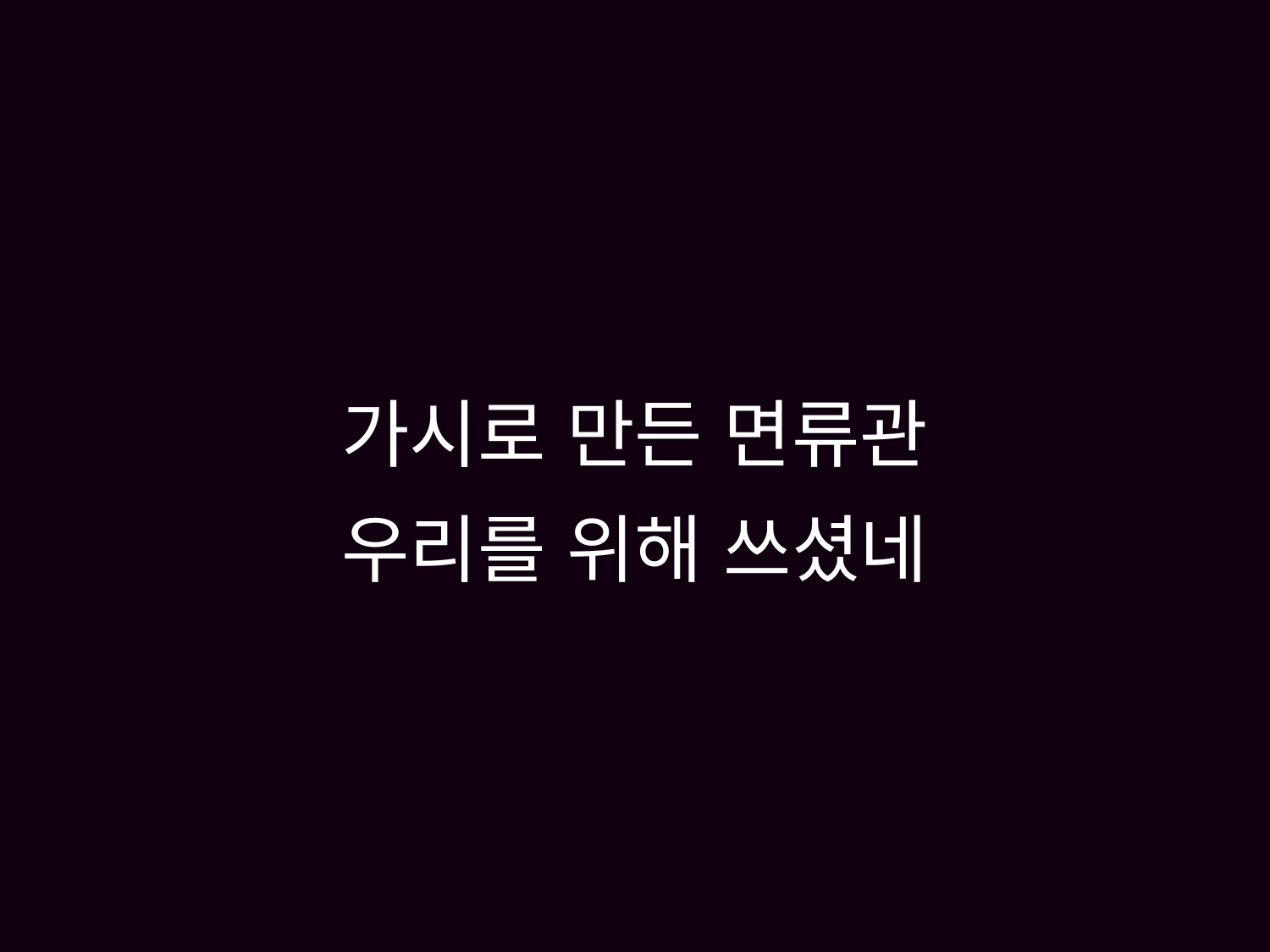

# 가시로 만든 면류관 우리를 위해 쓰셨네